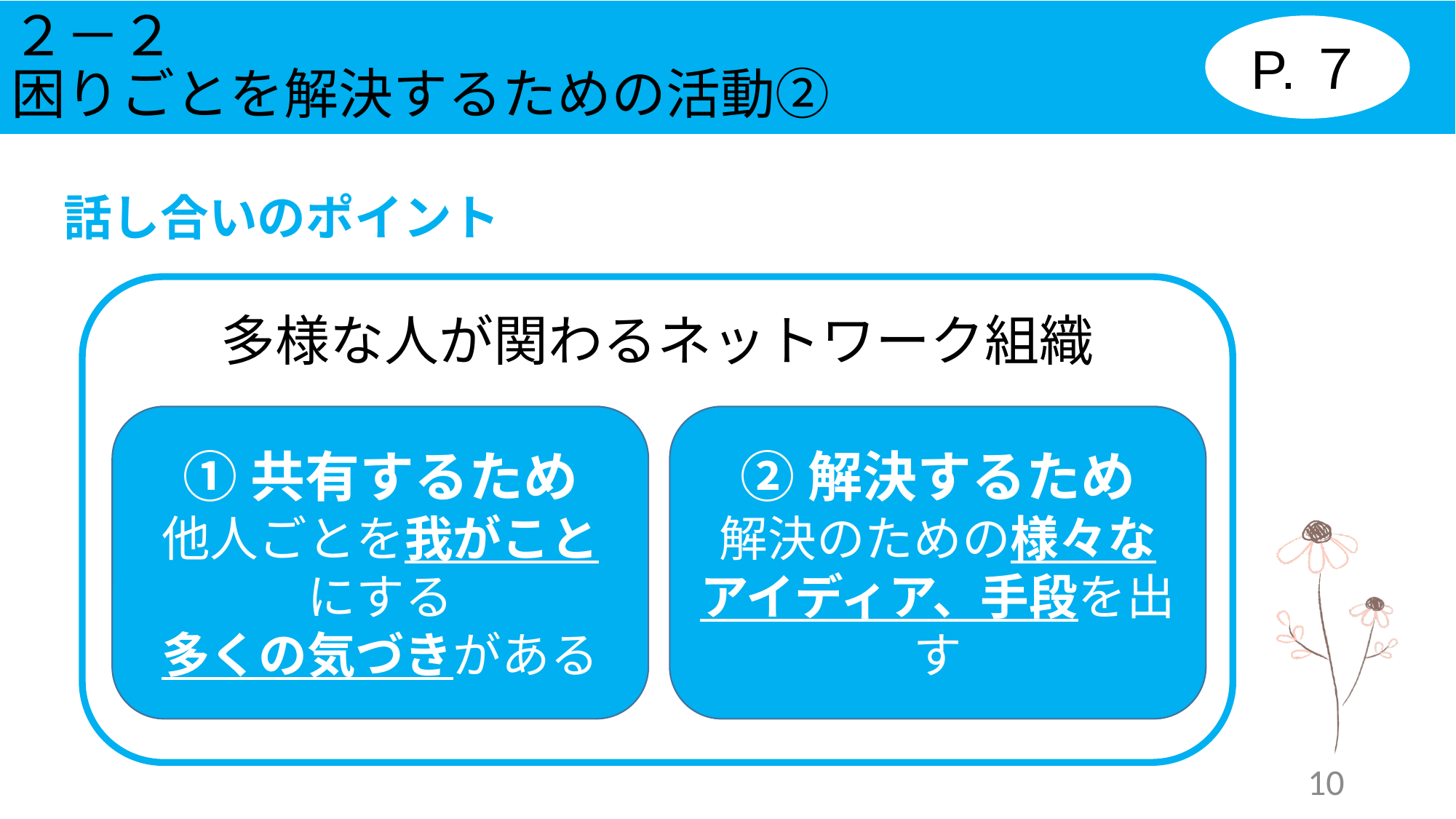

# ２－２ 困りごとを解決するための活動②
P.７
話し合いのポイント
多様な人が関わるネットワーク組織
①共有するため
他人ごとを我がことにする
多くの気づきがある
②解決するため
解決のための様々な
アイディア、手段を出す
10